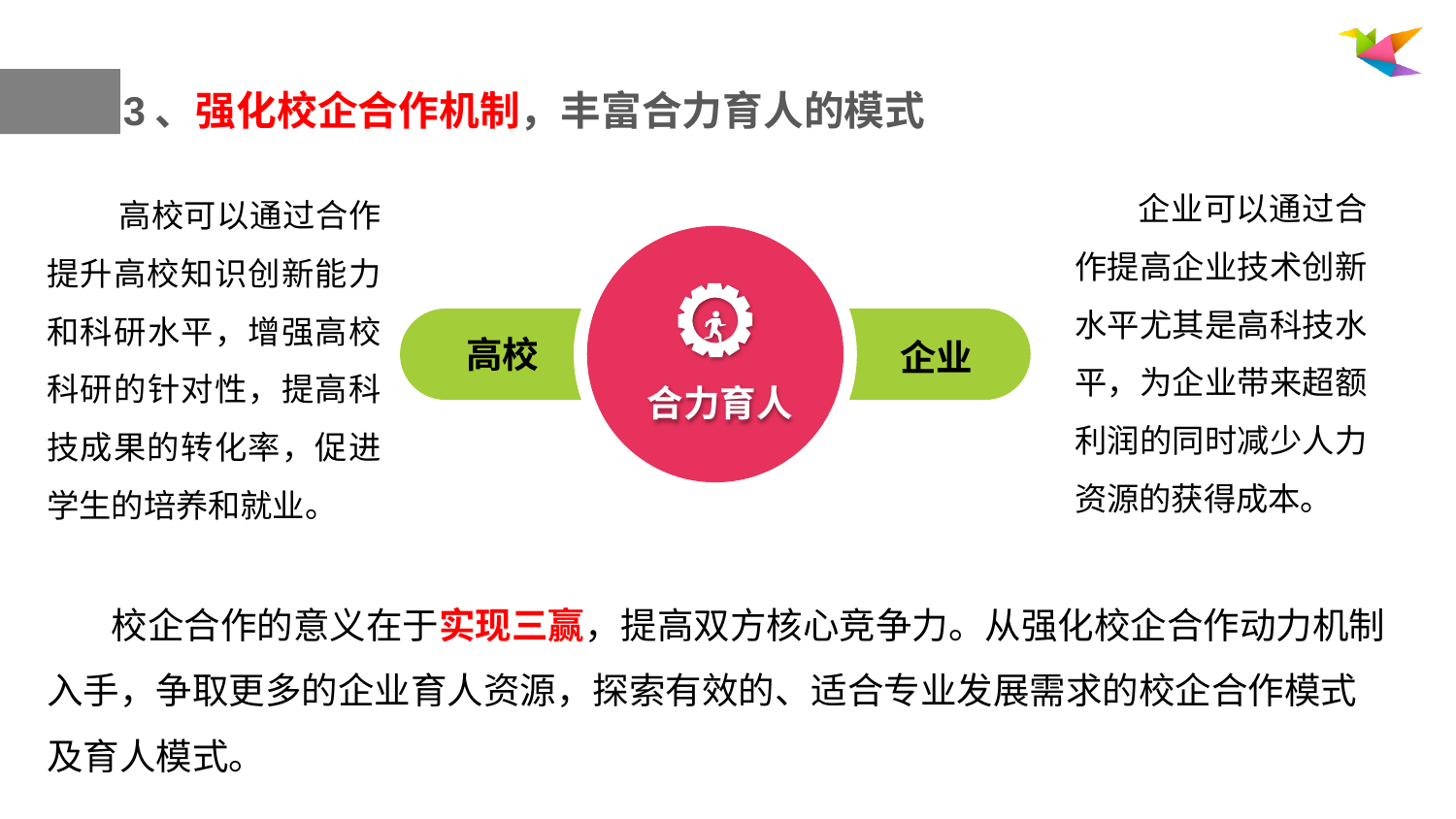

3、强化校企合作机制，丰富合力育人的模式

       企业可以通过合作提高企业技术创新水平尤其是高科技水平，为企业带来超额利润的同时减少人力资源的获得成本。
        高校可以通过合作提升高校知识创新能力和科研水平，增强高校科研的针对性，提高科技成果的转化率，促进学生的培养和就业。

合力育人

高校
企业
校企合作的意义在于实现三赢，提高双方核心竞争力。从强化校企合作动力机制入手，争取更多的企业育人资源，探索有效的、适合专业发展需求的校企合作模式及育人模式。